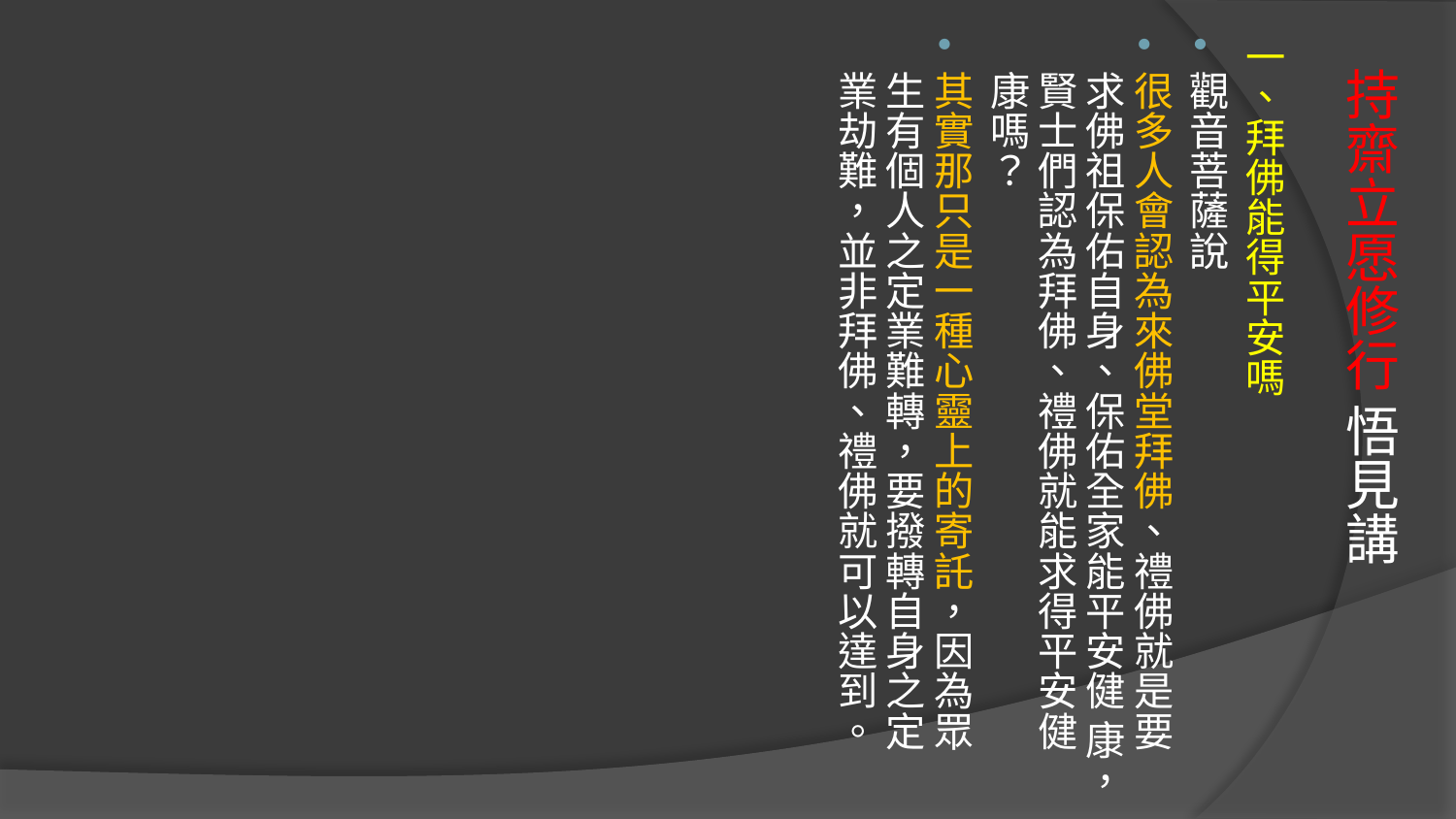

一、拜佛能得平安嗎
觀音菩薩說
很多人會認為來佛堂拜佛、禮佛就是要求佛祖保佑自身、保佑全家能平安健 康，賢士們認為拜佛、禮佛就能求得平安健康嗎？
其實那只是一種心靈上的寄託，因為眾生有個人之定業難轉，要撥轉自身之定業劫難，並非拜佛、禮佛就可以達到。

# 持齋立愿修行 悟見講